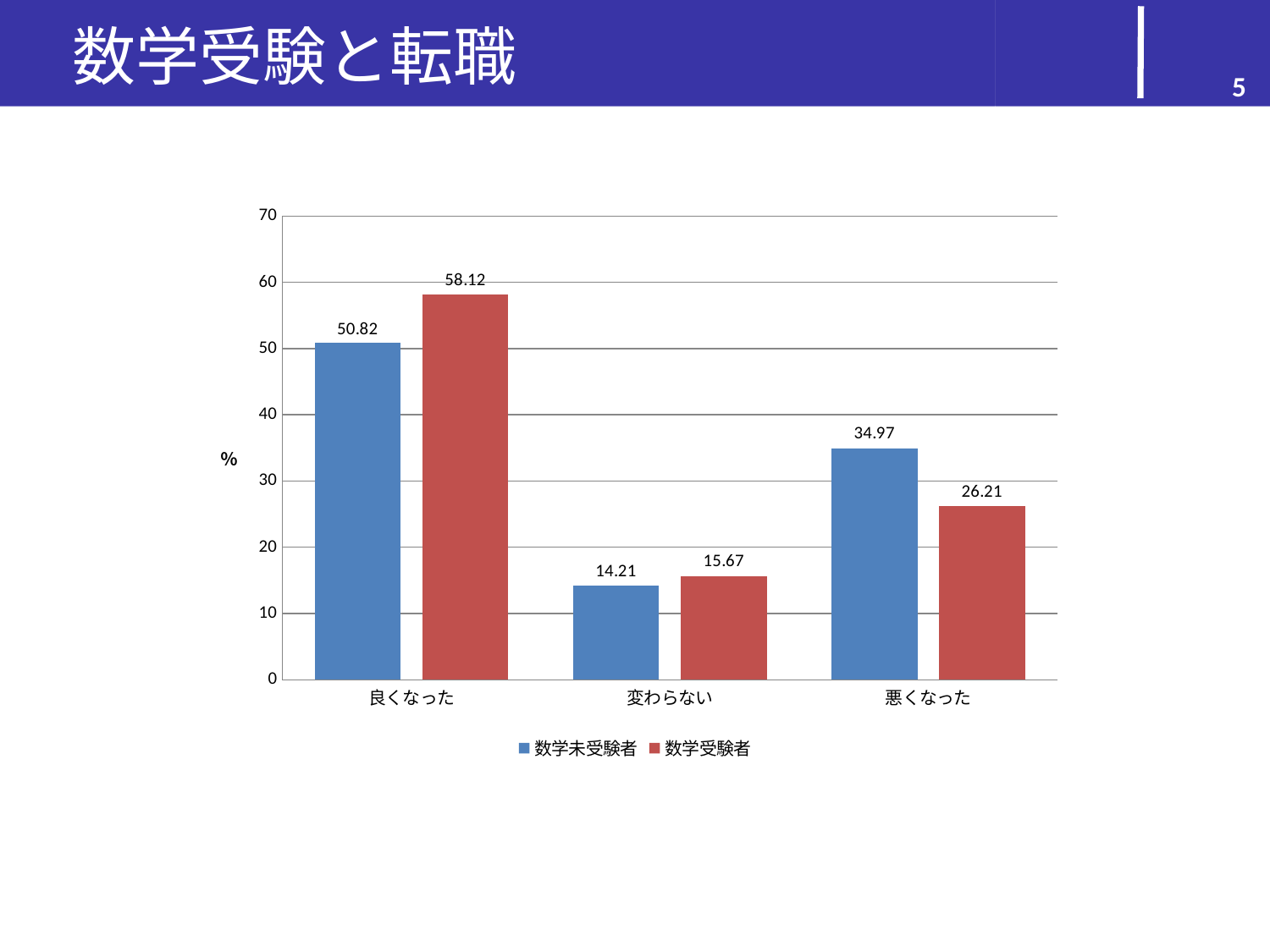

# 数学受験と転職
5

### Chart

| Category | 数学未受験者 | 数学受験者 |
|---|---|---|
| 良くなった | 50.82 | 58.12000000000001 |
| 変わらない | 14.21 | 15.67 |
| 悪くなった | 34.97 | 26.21 |